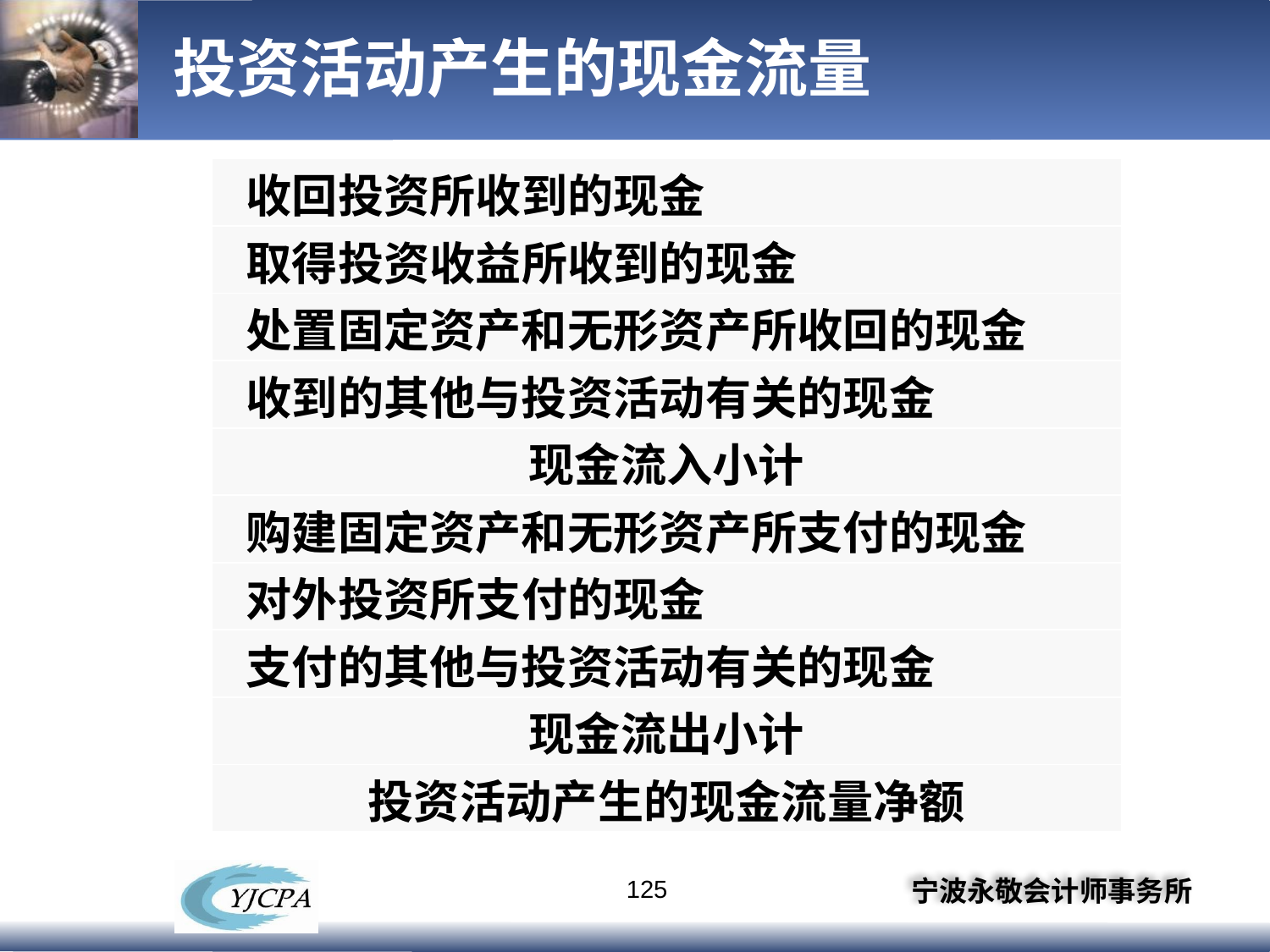

# 投资活动产生的现金流量
| 收回投资所收到的现金 |
| --- |
| 取得投资收益所收到的现金 |
| 处置固定资产和无形资产所收回的现金 |
| 收到的其他与投资活动有关的现金 |
| 现金流入小计 |
| 购建固定资产和无形资产所支付的现金 |
| 对外投资所支付的现金 |
| 支付的其他与投资活动有关的现金 |
| 现金流出小计 |
| 投资活动产生的现金流量净额 |